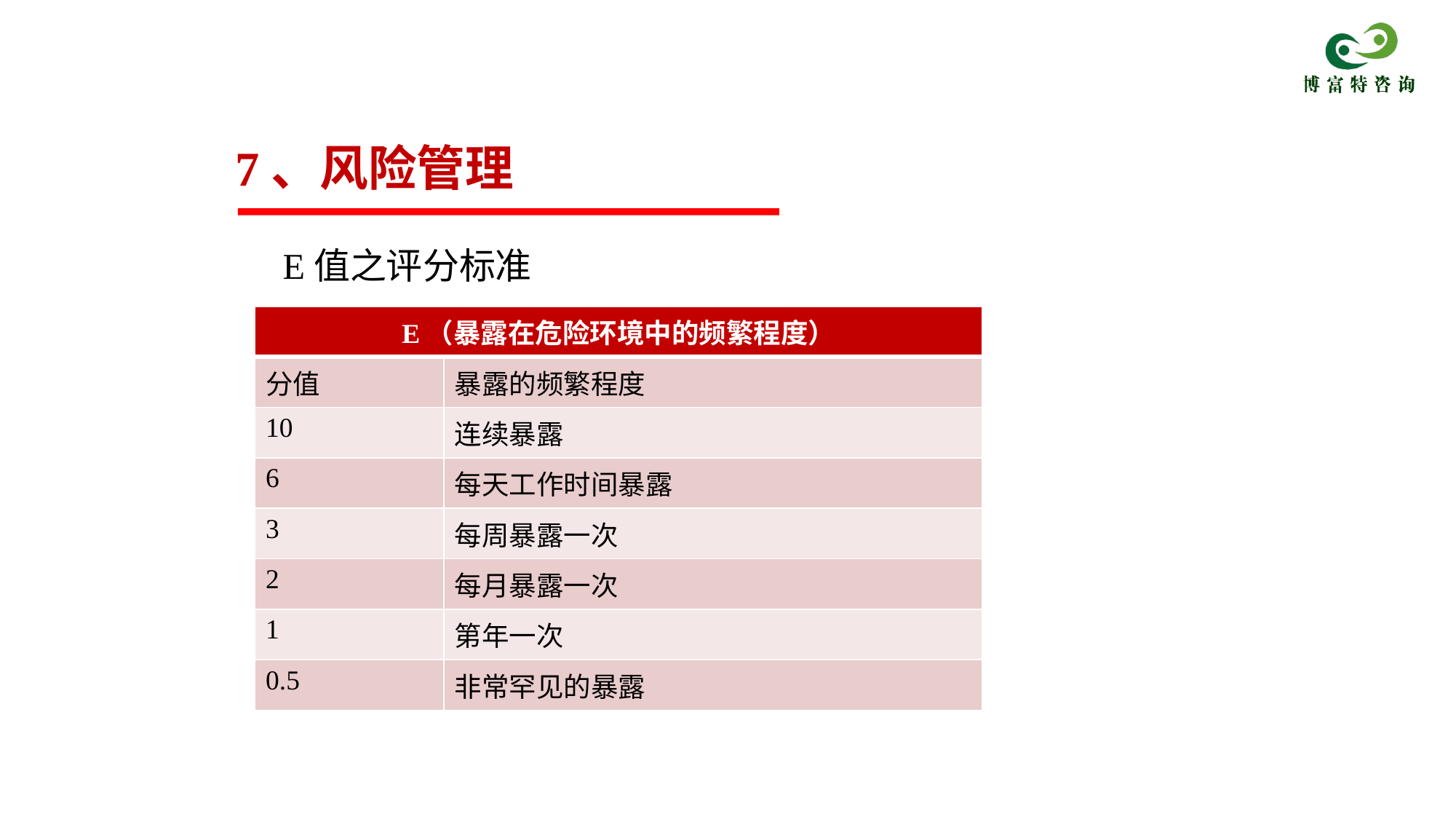

7、风险管理

E值之评分标准
| E（暴露在危险环境中的频繁程度） |  |
| --- | --- |
| 分值 | 暴露的频繁程度 |
| 10 | 连续暴露 |
| 6 | 每天工作时间暴露 |
| 3 | 每周暴露一次 |
| 2 | 每月暴露一次 |
| 1 | 第年一次 |
| 0.5 | 非常罕见的暴露 |